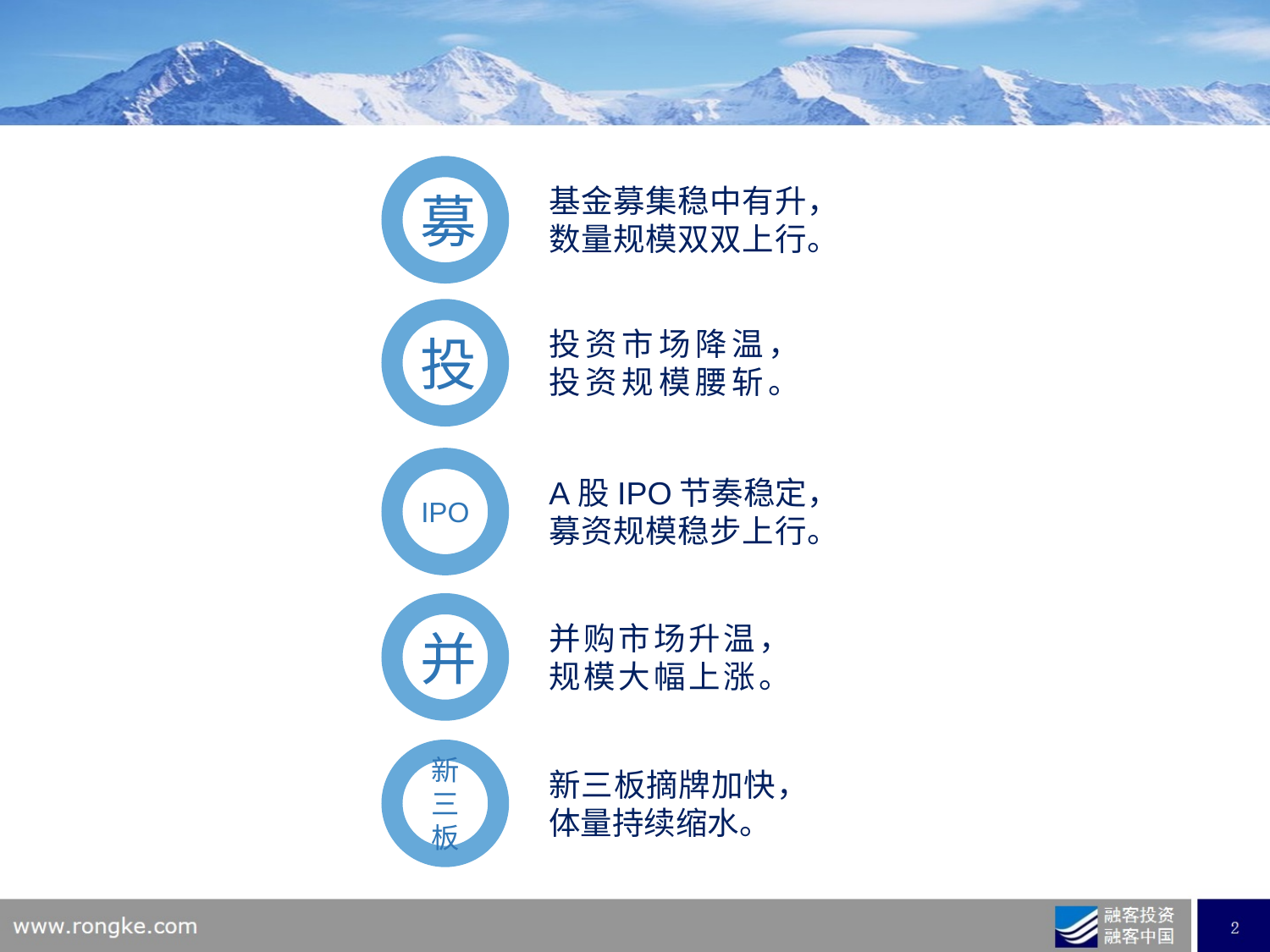

募
基金募集稳中有升，
数量规模双双上行。
投
投资市场降温，
投资规模腰斩。
IPO
A股IPO节奏稳定，
募资规模稳步上行。
并
并购市场升温，
规模大幅上涨。
新三板
新三板摘牌加快，
体量持续缩水。